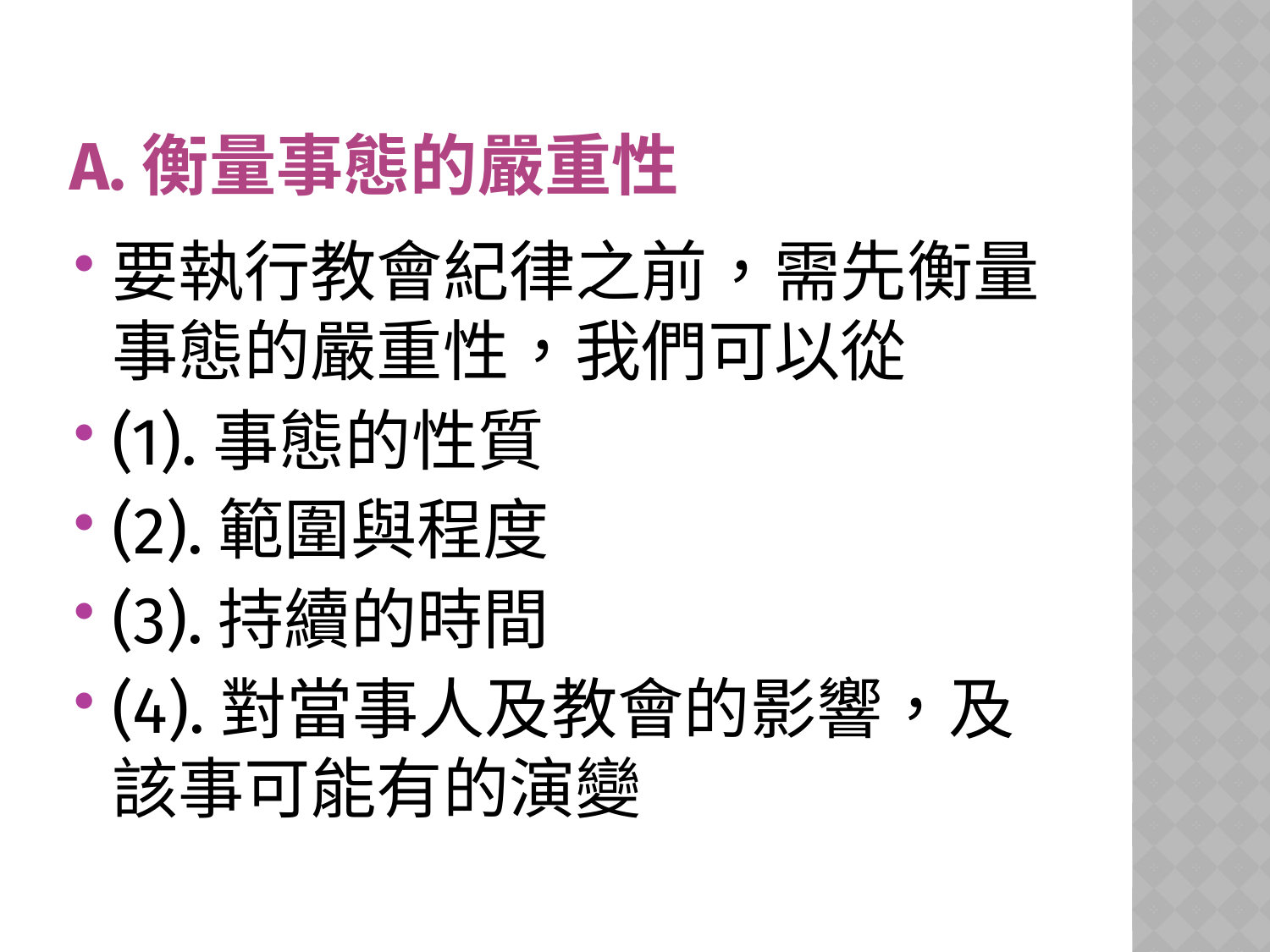

# A.衡量事態的嚴重性
要執行教會紀律之前，需先衡量事態的嚴重性，我們可以從
(1).事態的性質
(2).範圍與程度
(3).持續的時間
(4).對當事人及教會的影響，及該事可能有的演變